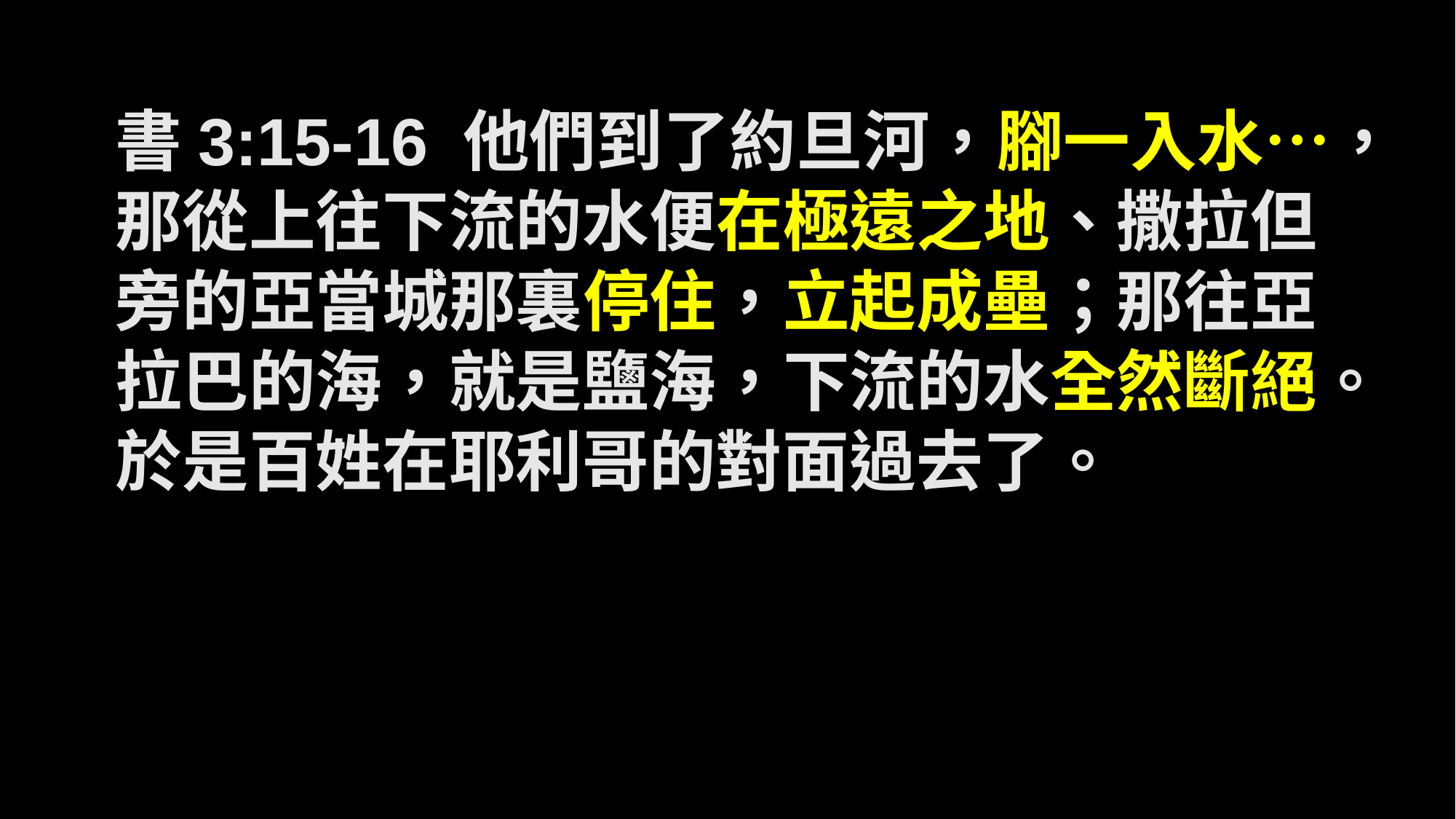

書3:15-16 他們到了約旦河，腳一入水…，那從上往下流的水便在極遠之地、撒拉但旁的亞當城那裏停住，立起成壘；那往亞拉巴的海，就是鹽海，下流的水全然斷絕。於是百姓在耶利哥的對面過去了。